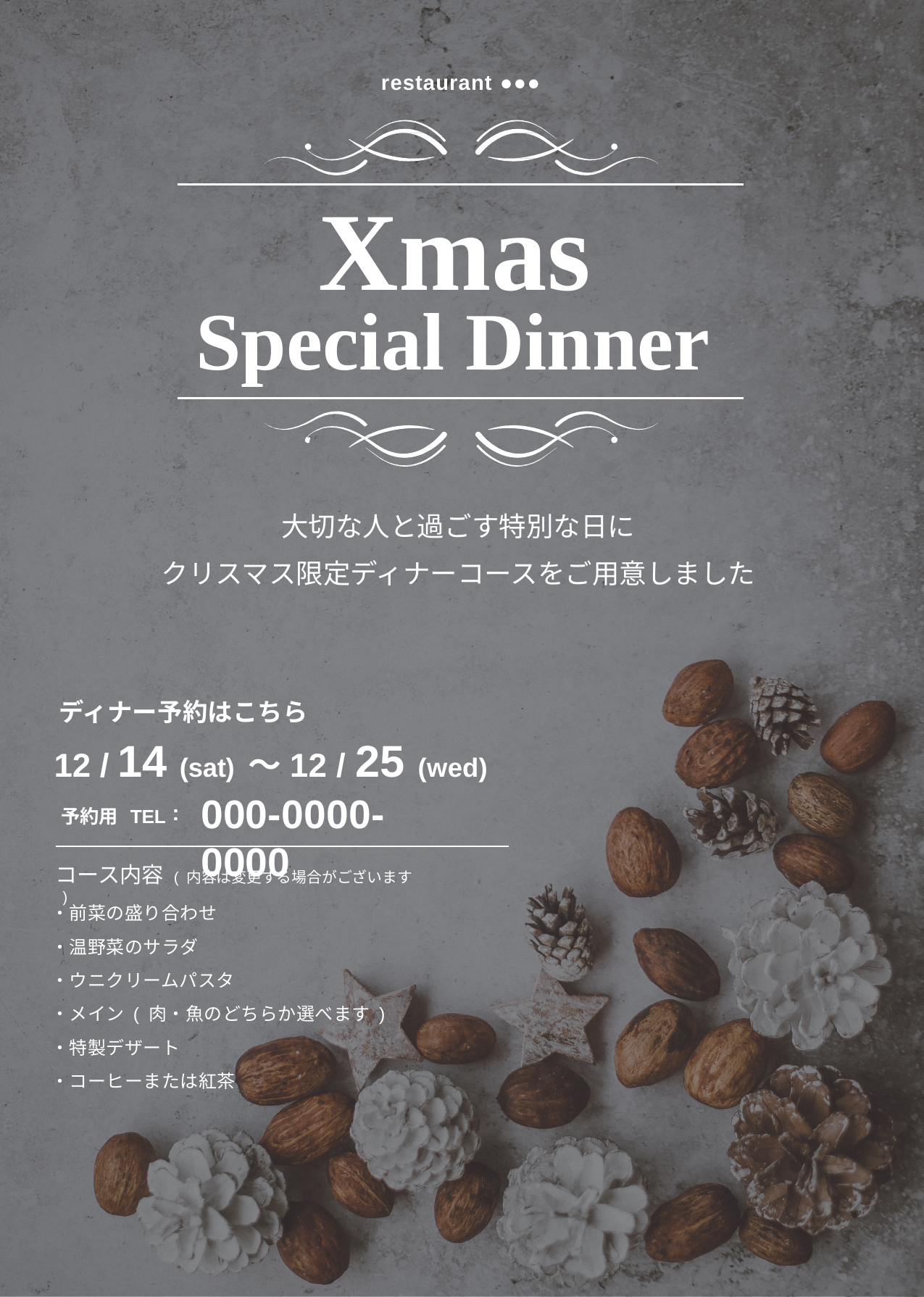

restaurant ●●●

# Xmas

Special Dinner

大切な人と過ごす特別な日に
クリスマス限定ディナーコースをご用意しました
ディナー予約はこちら
12 / 14 (sat) ～12 / 25 (wed)
000-0000-0000
予約用 TEL :
コース内容 ( 内容は変更する場合がございます )

・前菜の盛り合わせ
・温野菜のサラダ
・ウニクリームパスタ
・メイン ( 肉・魚のどちらか選べます )
・特製デザート
・コーヒーまたは紅茶